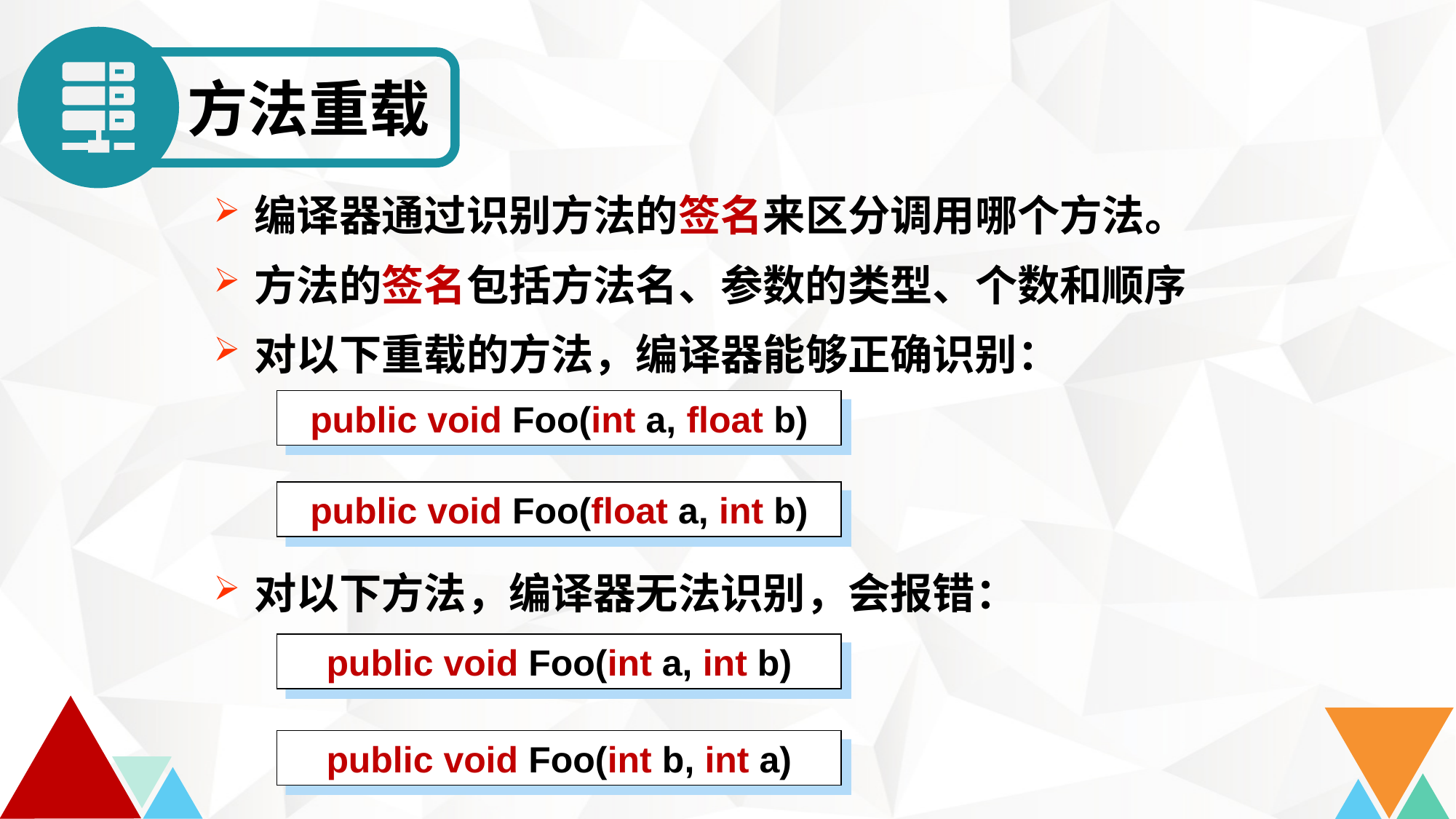

方法重载
编译器通过识别方法的签名来区分调用哪个方法。
方法的签名包括方法名、参数的类型、个数和顺序
对以下重载的方法，编译器能够正确识别：

对以下方法，编译器无法识别，会报错：
public void Foo(int a, float b)
public void Foo(float a, int b)
public void Foo(int a, int b)

public void Foo(int b, int a)